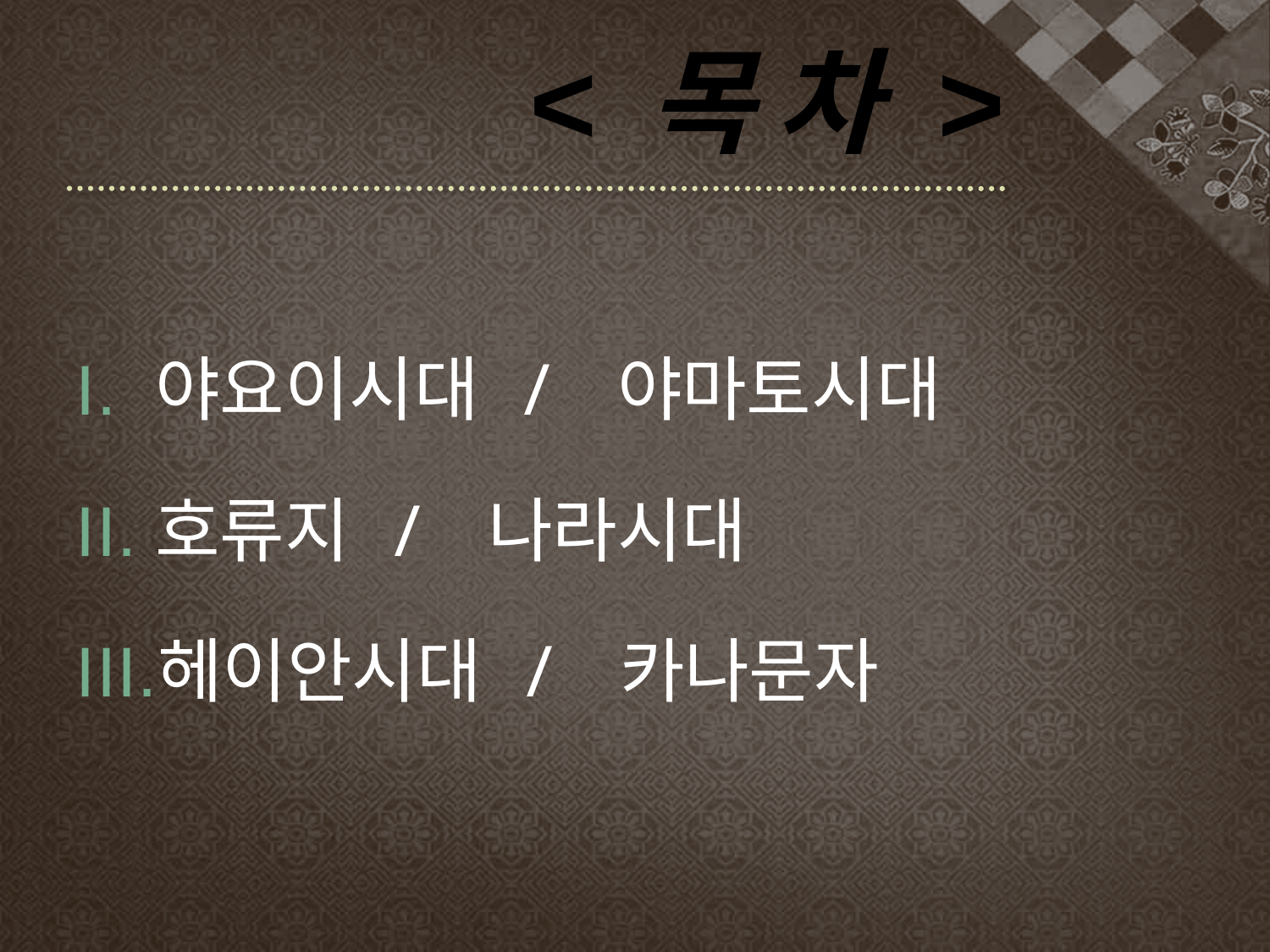

# < 목 차 >
야요이시대 / 야마토시대
호류지 / 나라시대
헤이안시대 / 카나문자